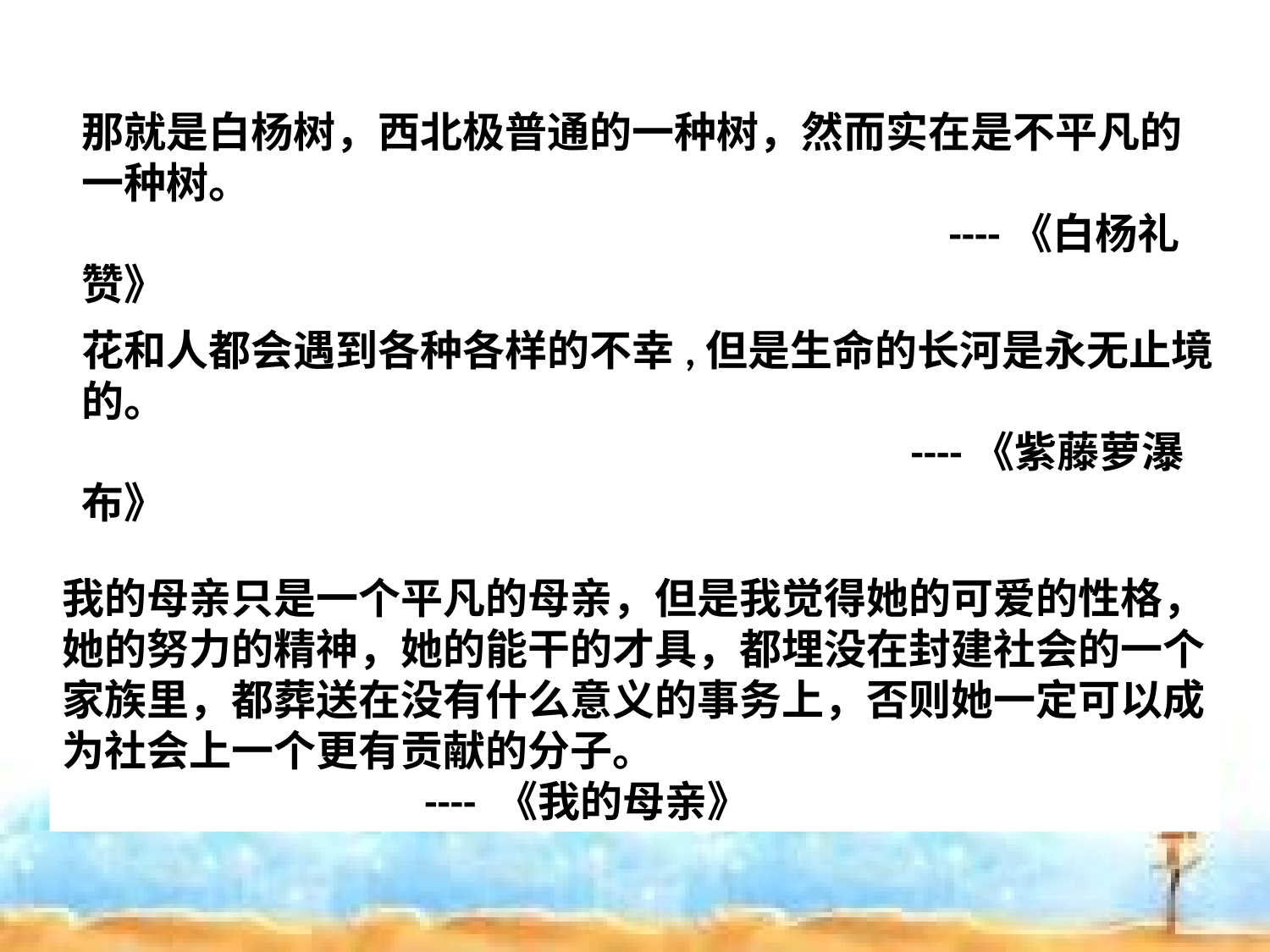

那就是白杨树，西北极普通的一种树，然而实在是不平凡的一种树。
                                                                                           ----《白杨礼赞》
花和人都会遇到各种各样的不幸,但是生命的长河是永无止境的。
                                                                                       ----《紫藤萝瀑布》
我的母亲只是一个平凡的母亲，但是我觉得她的可爱的性格，她的努力的精神，她的能干的才具，都埋没在封建社会的一个家族里，都葬送在没有什么意义的事务上，否则她一定可以成为社会上一个更有贡献的分子。                                                                                                ---- 《我的母亲》